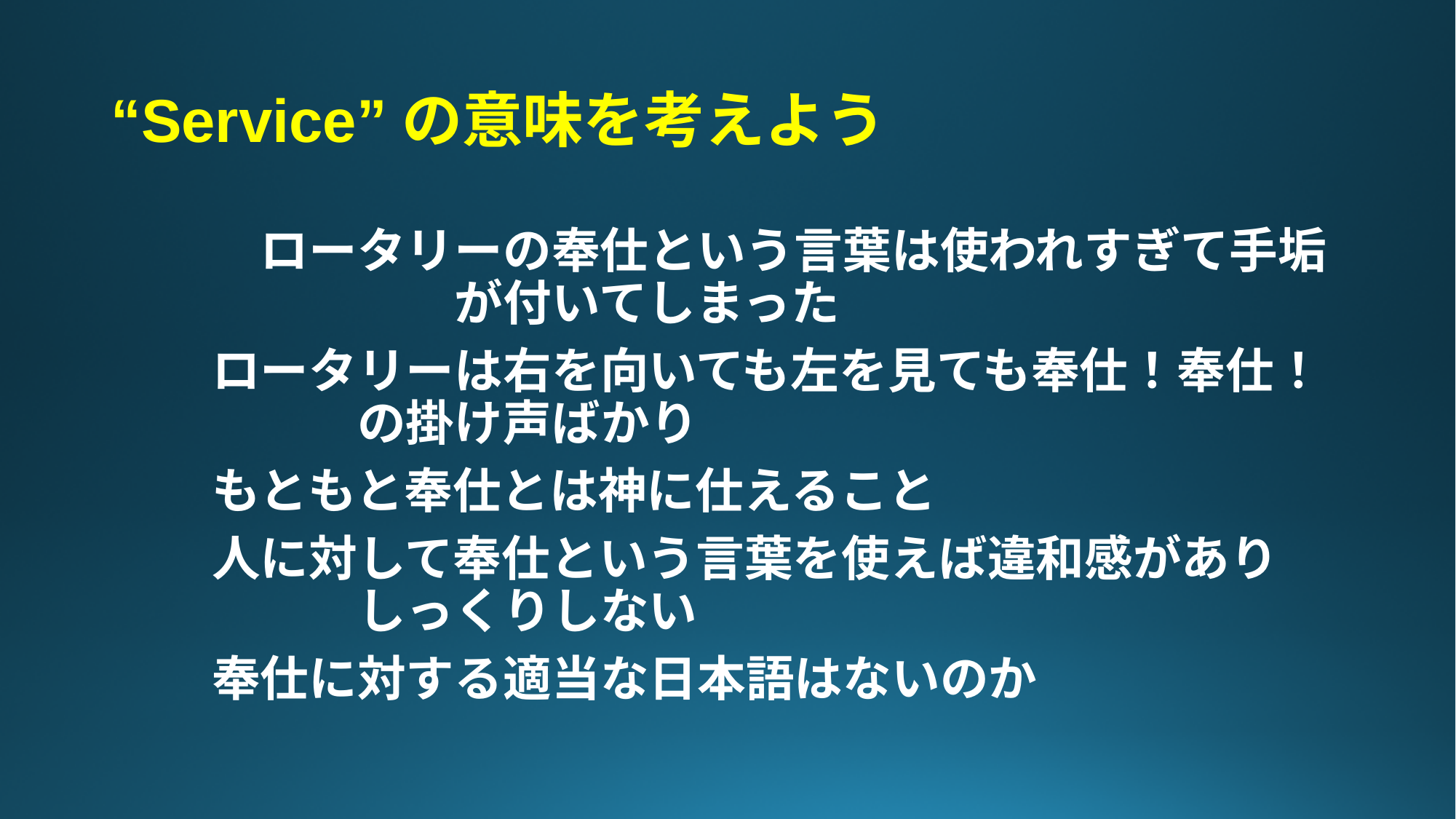

# “Service”の意味を考えよう
　ロータリーの奉仕という言葉は使われすぎて手垢　　　　　が付いてしまった
ロータリーは右を向いても左を見ても奉仕！奉仕！　　　の掛け声ばかり
もともと奉仕とは神に仕えること
人に対して奉仕という言葉を使えば違和感があり　　　　しっくりしない
奉仕に対する適当な日本語はないのか